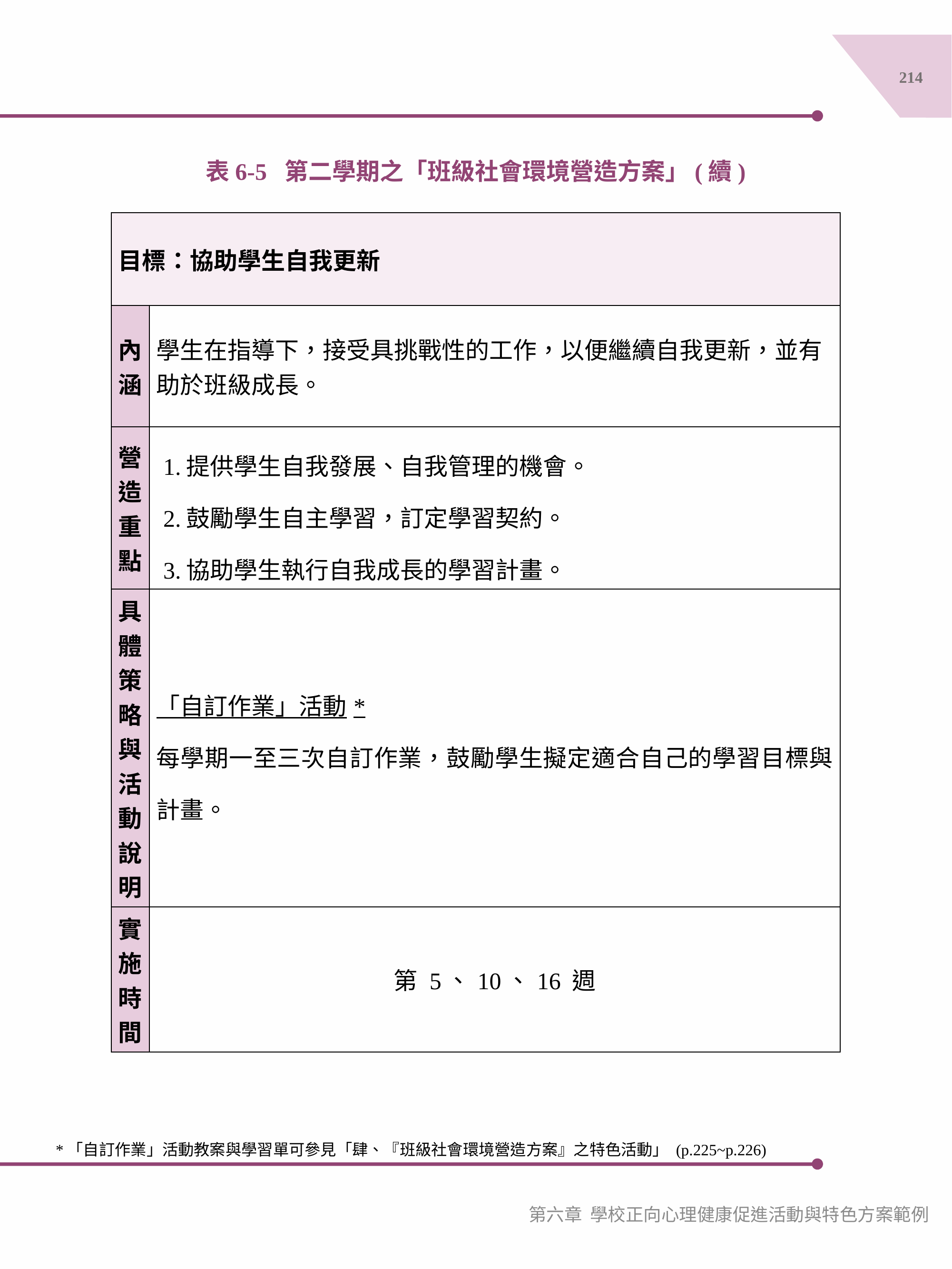

214
表6-5  第二學期之「班級社會環境營造方案」(續)
| 目標：協助學生自我更新 |  |
| --- | --- |
| 內涵 | 學生在指導下，接受具挑戰性的工作，以便繼續自我更新，並有助於班級成長。 |
| 營造重點 | 1.提供學生自我發展、自我管理的機會。 2.鼓勵學生自主學習，訂定學習契約。 3.協助學生執行自我成長的學習計畫。 |
| 具體策略與活動說明 | 「自訂作業」活動\* 每學期一至三次自訂作業，鼓勵學生擬定適合自己的學習目標與計畫。 |
| 實施時間 | 第 5、10、16 週 |

*「自訂作業」活動教案與學習單可參見「肆、『班級社會環境營造方案』之特色活動」 (p.225~p.226)
第六章  學校正向心理健康促進活動與特色方案範例